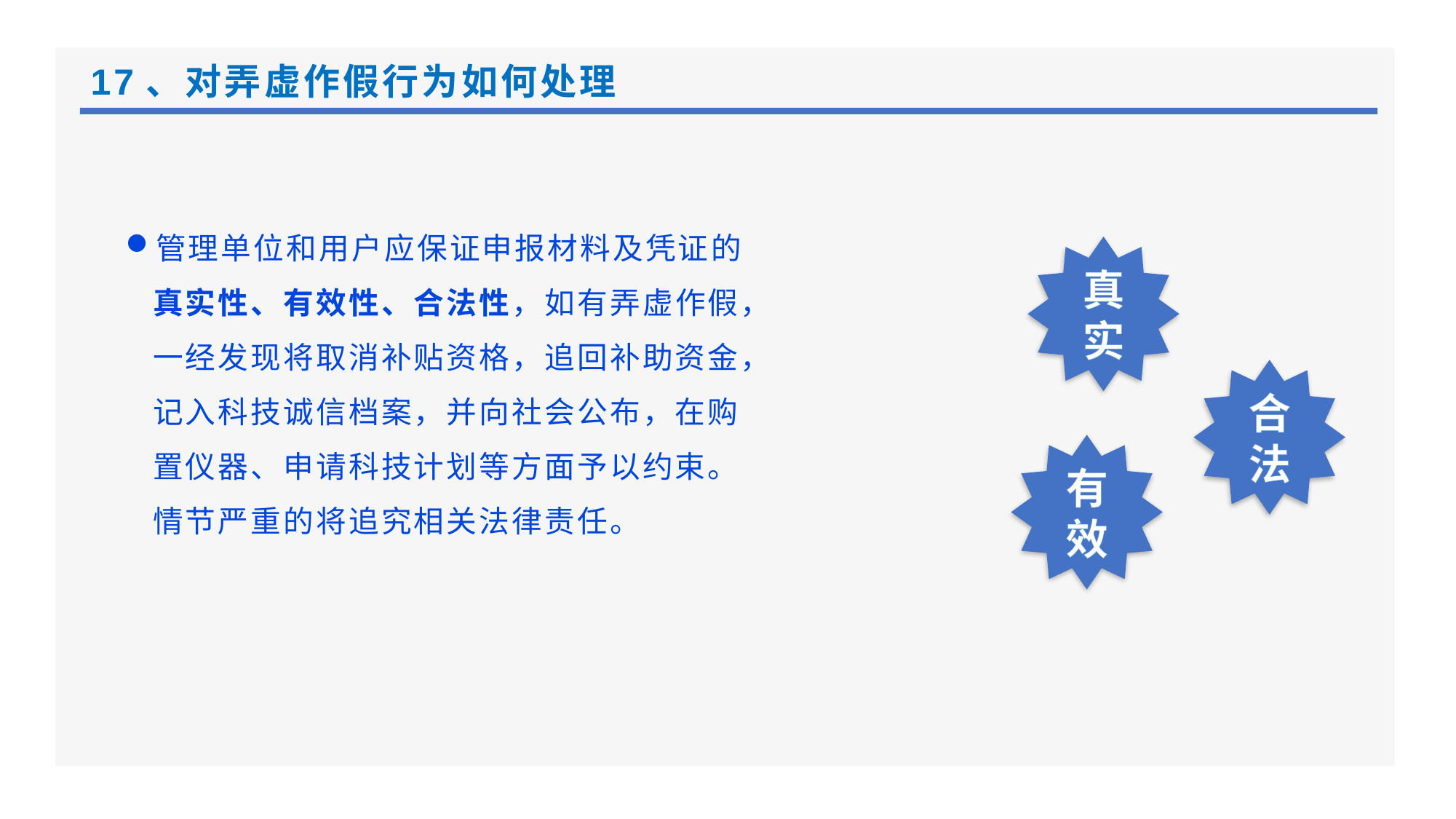

# 17、对弄虚作假行为如何处理
管理单位和用户应保证申报材料及凭证的真实性、有效性、合法性，如有弄虚作假，一经发现将取消补贴资格，追回补助资金，记入科技诚信档案，并向社会公布，在购置仪器、申请科技计划等方面予以约束。情节严重的将追究相关法律责任。
真实
合法
有效